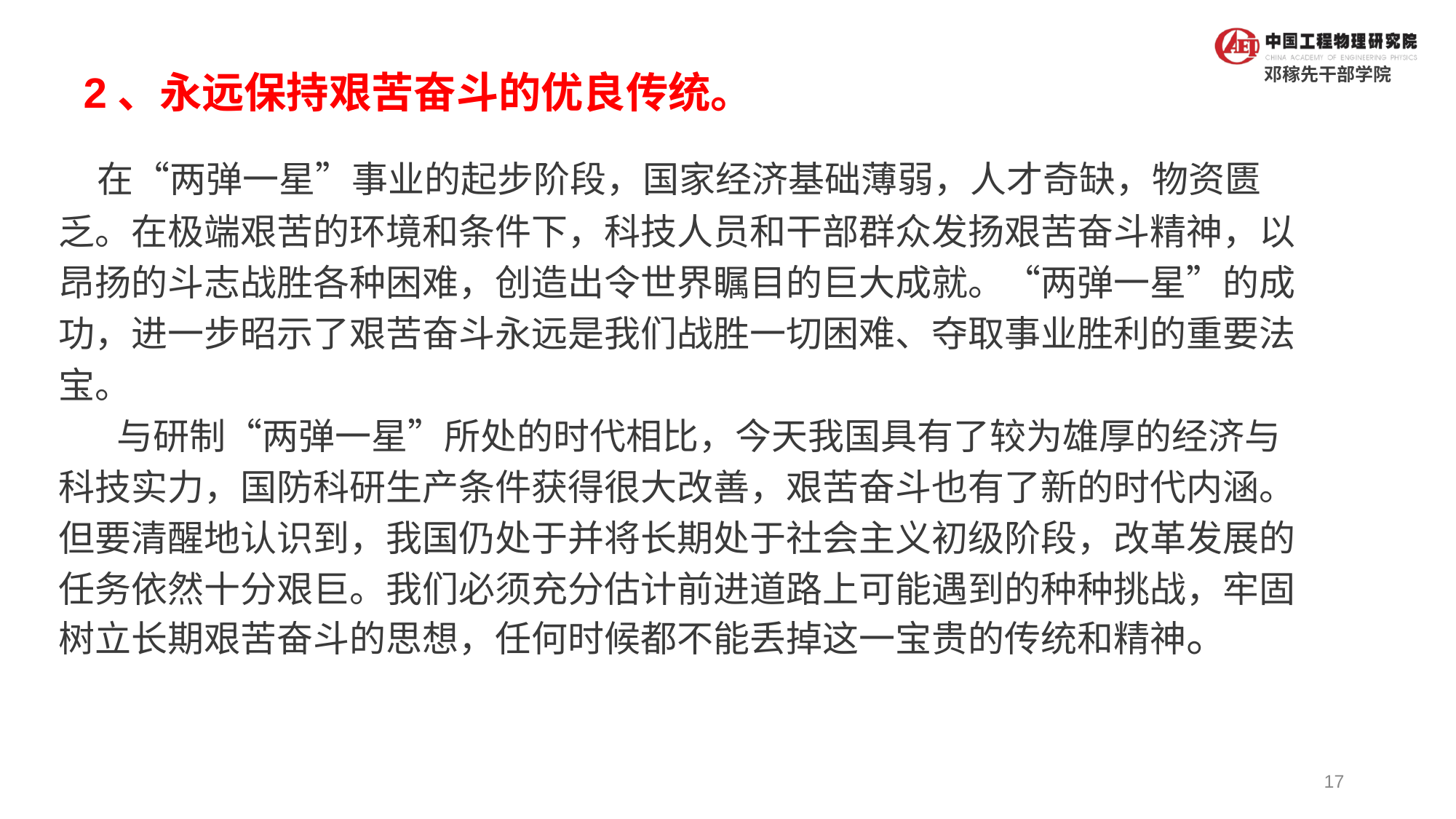

# 2、永远保持艰苦奋斗的优良传统。
   在“两弹一星”事业的起步阶段，国家经济基础薄弱，人才奇缺，物资匮乏。在极端艰苦的环境和条件下，科技人员和干部群众发扬艰苦奋斗精神，以昂扬的斗志战胜各种困难，创造出令世界瞩目的巨大成就。“两弹一星”的成功，进一步昭示了艰苦奋斗永远是我们战胜一切困难、夺取事业胜利的重要法宝。
      与研制“两弹一星”所处的时代相比，今天我国具有了较为雄厚的经济与科技实力，国防科研生产条件获得很大改善，艰苦奋斗也有了新的时代内涵。但要清醒地认识到，我国仍处于并将长期处于社会主义初级阶段，改革发展的任务依然十分艰巨。我们必须充分估计前进道路上可能遇到的种种挑战，牢固树立长期艰苦奋斗的思想，任何时候都不能丢掉这一宝贵的传统和精神。

17